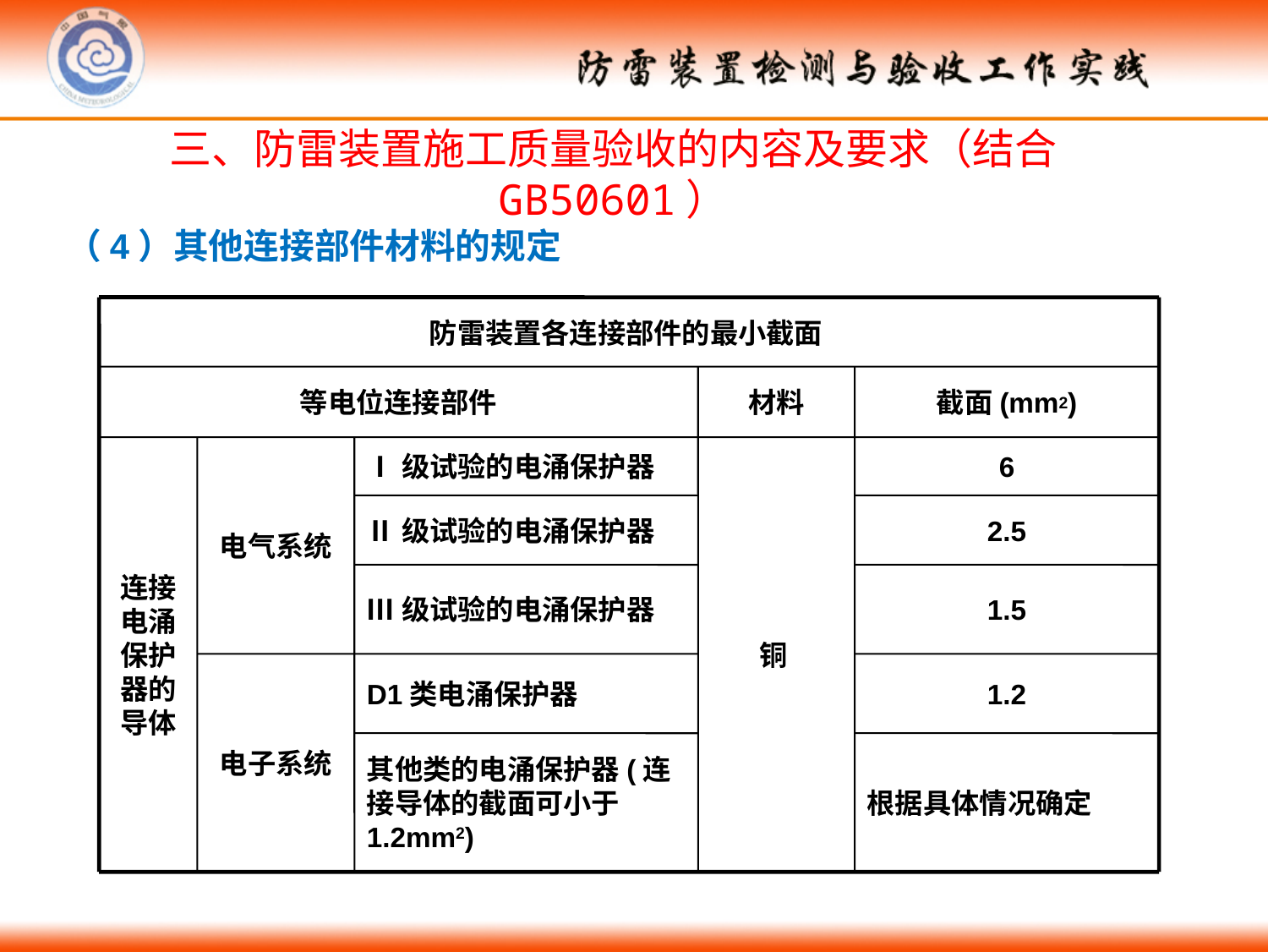

三、防雷装置施工质量验收的内容及要求（结合GB50601）
（4）其他连接部件材料的规定
防雷装置各连接部件的最小截面

等电位连接部件

材料

截面(mm2)

连接电涌保护器的导体

电气系统

Ⅰ级试验的电涌保护器

铜
6
Ⅱ级试验的电涌保护器

2.5

Ⅲ级试验的电涌保护器

1.5

电子系统

D1类电涌保护器
1.2

其他类的电涌保护器(连接导体的截面可小于1.2mm2)

根据具体情况确定